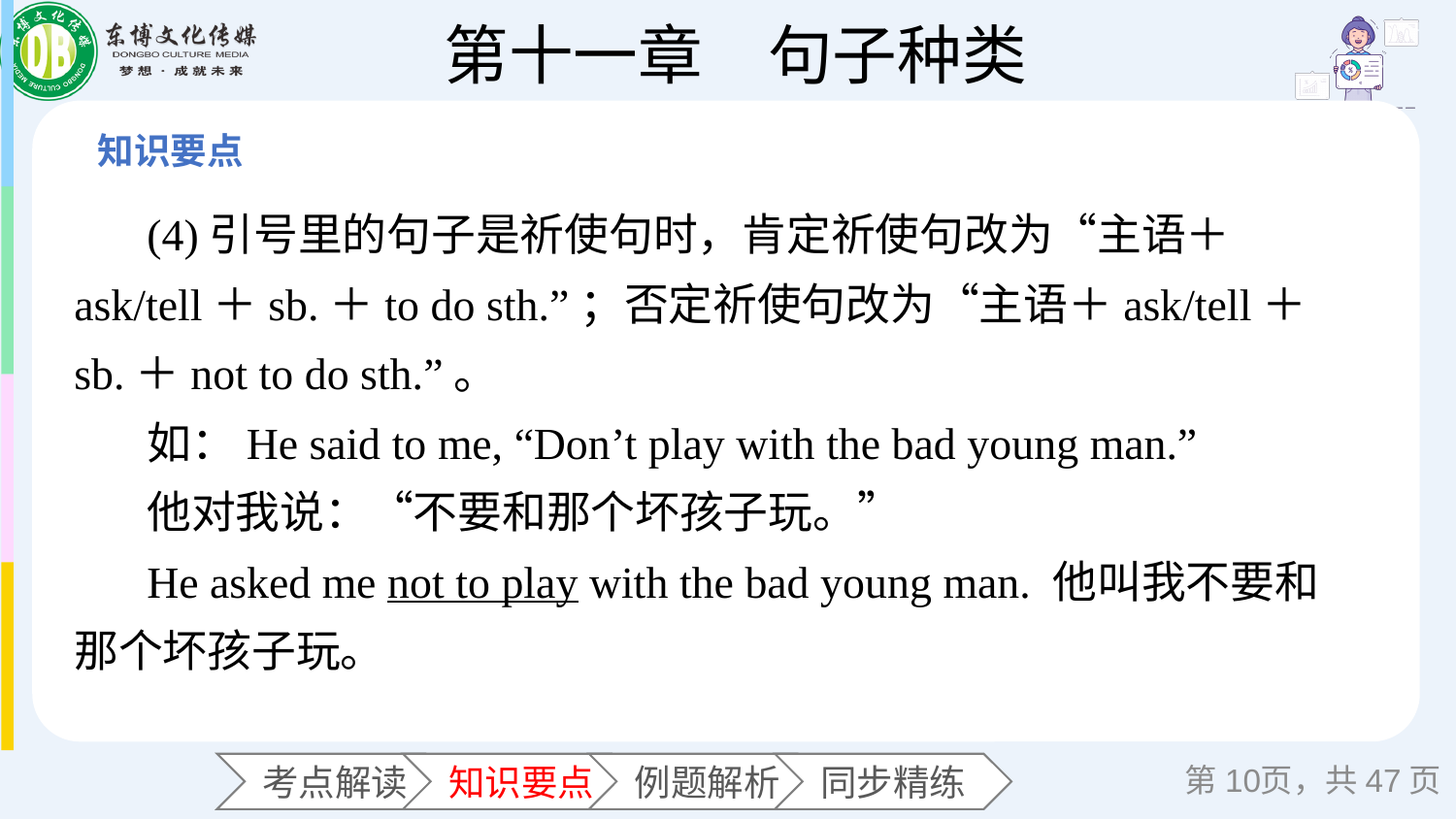

(4)引号里的句子是祈使句时，肯定祈使句改为“主语＋ask/tell＋sb.＋to do sth.”；否定祈使句改为“主语＋ask/tell＋sb.＋not to do sth.”。
如：He said to me, “Don’t play with the bad young man.”
他对我说：“不要和那个坏孩子玩。”
He asked me not to play with the bad young man. 他叫我不要和那个坏孩子玩。
第10页，共47页